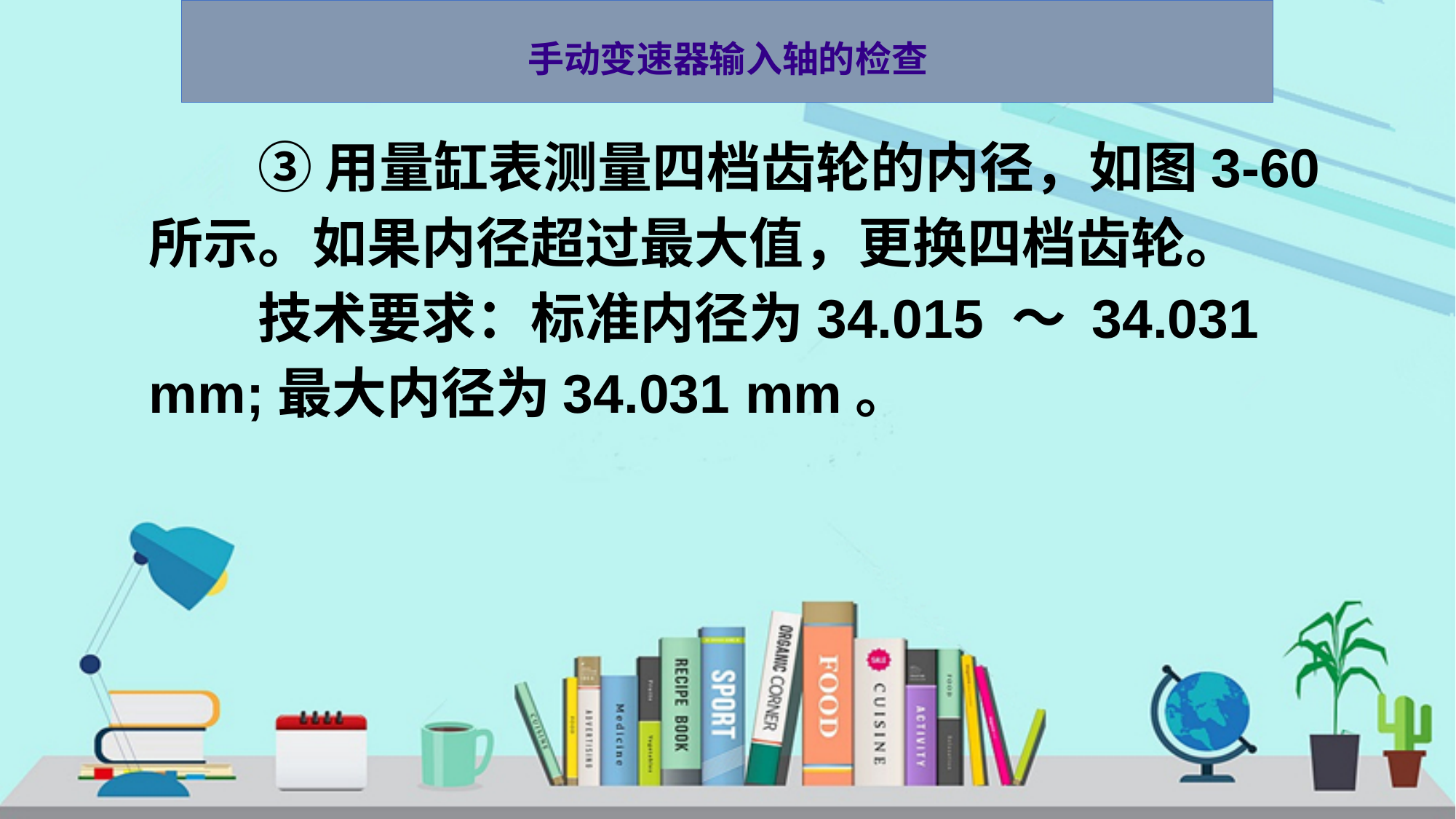

手动变速器输入轴的检查

　　③ 用量缸表测量四档齿轮的内径，如图3-60 所示。如果内径超过最大值，更换四档齿轮。
　　技术要求：标准内径为34.015 ～ 34.031 mm;最大内径为34.031 mm。